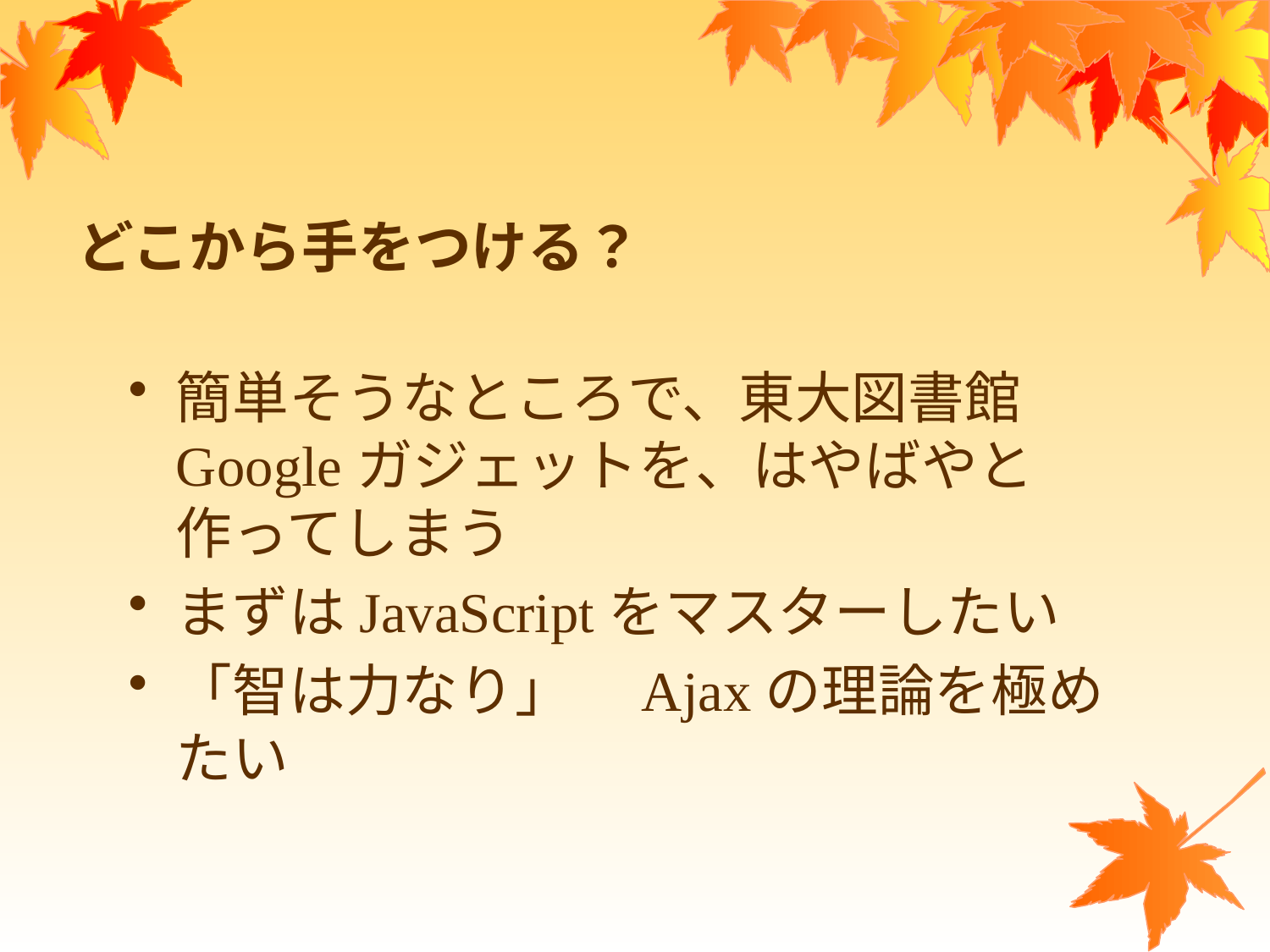

# どこから手をつける？
簡単そうなところで、東大図書館Googleガジェットを、はやばやと作ってしまう
まずはJavaScriptをマスターしたい
「智は力なり」　Ajaxの理論を極めたい